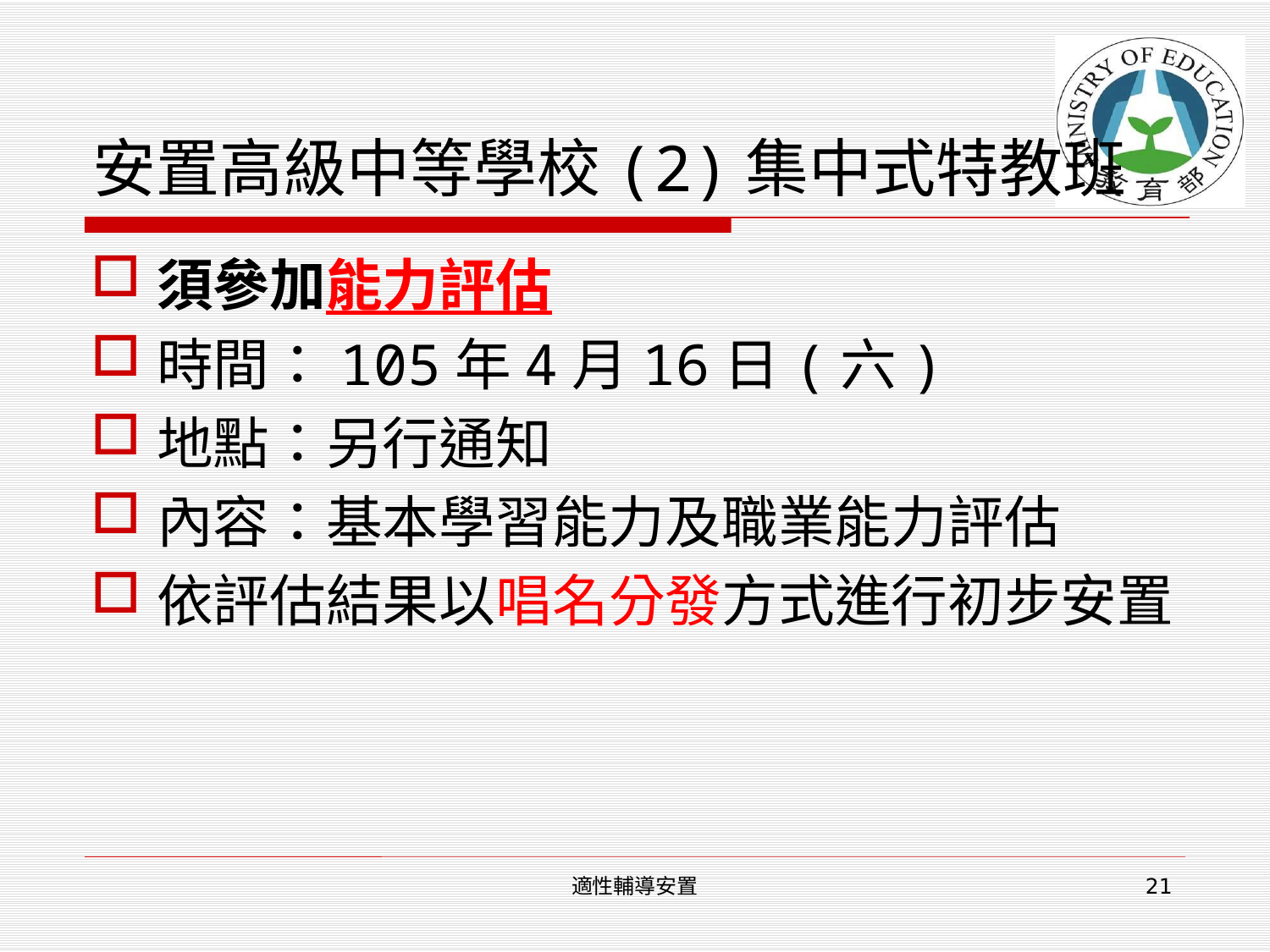

# 安置高級中等學校(2)集中式特教班
須參加能力評估
時間：105年4月16日(六)
地點：另行通知
內容：基本學習能力及職業能力評估
依評估結果以唱名分發方式進行初步安置
適性輔導安置
21